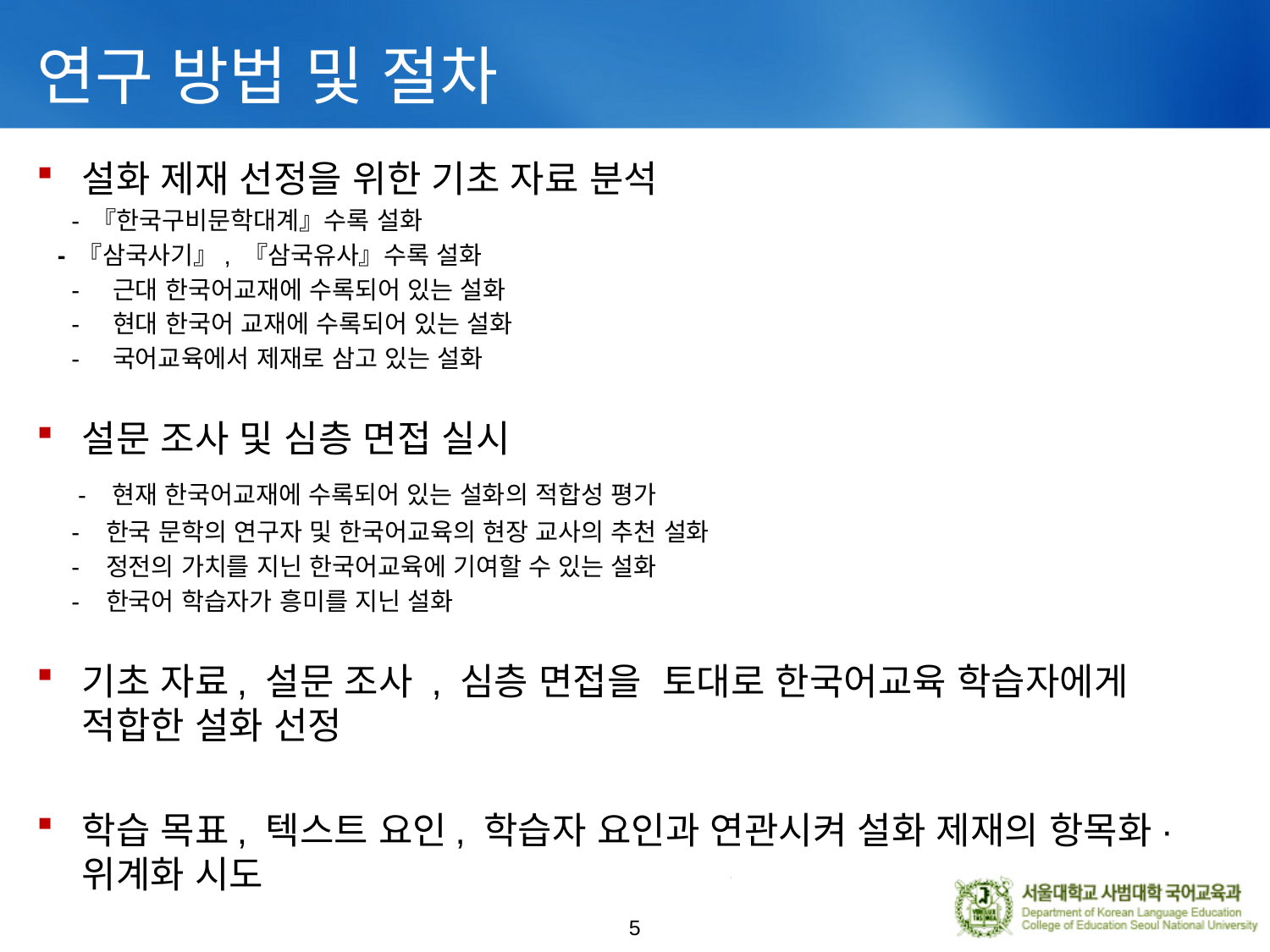

# 연구 방법 및 절차
설화 제재 선정을 위한 기초 자료 분석
     - 『한국구비문학대계』수록 설화
   - 『삼국사기』, 『삼국유사』수록 설화
     -    근대 한국어교재에 수록되어 있는 설화
     -    현대 한국어 교재에 수록되어 있는 설화
     -    국어교육에서 제재로 삼고 있는 설화

설문 조사 및 심층 면접 실시
    -   현재 한국어교재에 수록되어 있는 설화의 적합성 평가
     -   한국 문학의 연구자 및 한국어교육의 현장 교사의 추천 설화
     -   정전의 가치를 지닌 한국어교육에 기여할 수 있는 설화
     -   한국어 학습자가 흥미를 지닌 설화

기초 자료, 설문 조사 , 심층 면접을  토대로 한국어교육 학습자에게 적합한 설화 선정

학습 목표, 텍스트 요인, 학습자 요인과 연관시켜 설화 제재의 항목화·위계화 시도
5